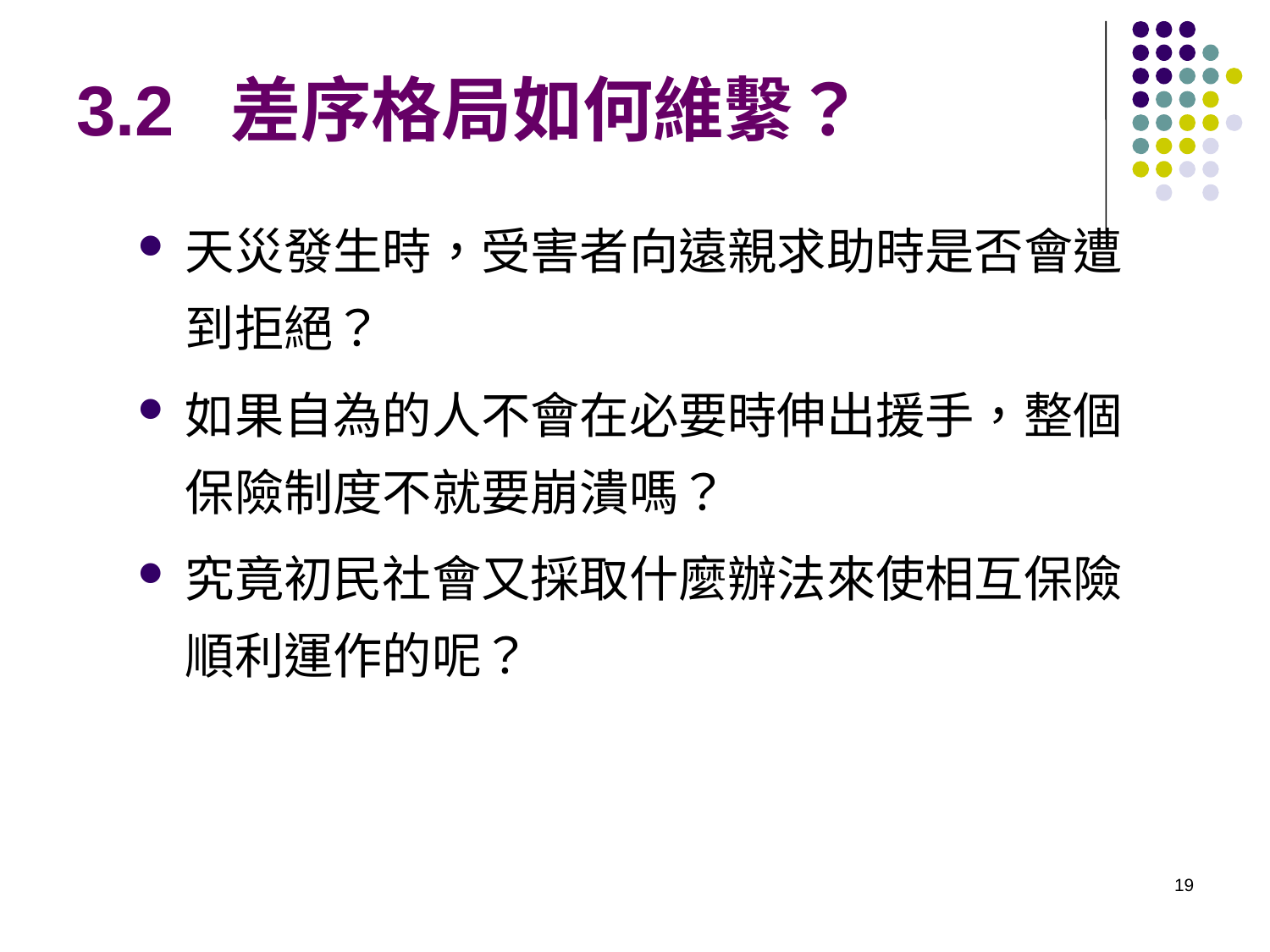

# 3.2  差序格局如何維繫？
天災發生時，受害者向遠親求助時是否會遭到拒絕？
如果自為的人不會在必要時伸出援手，整個保險制度不就要崩潰嗎？
究竟初民社會又採取什麼辦法來使相互保險順利運作的呢？
19